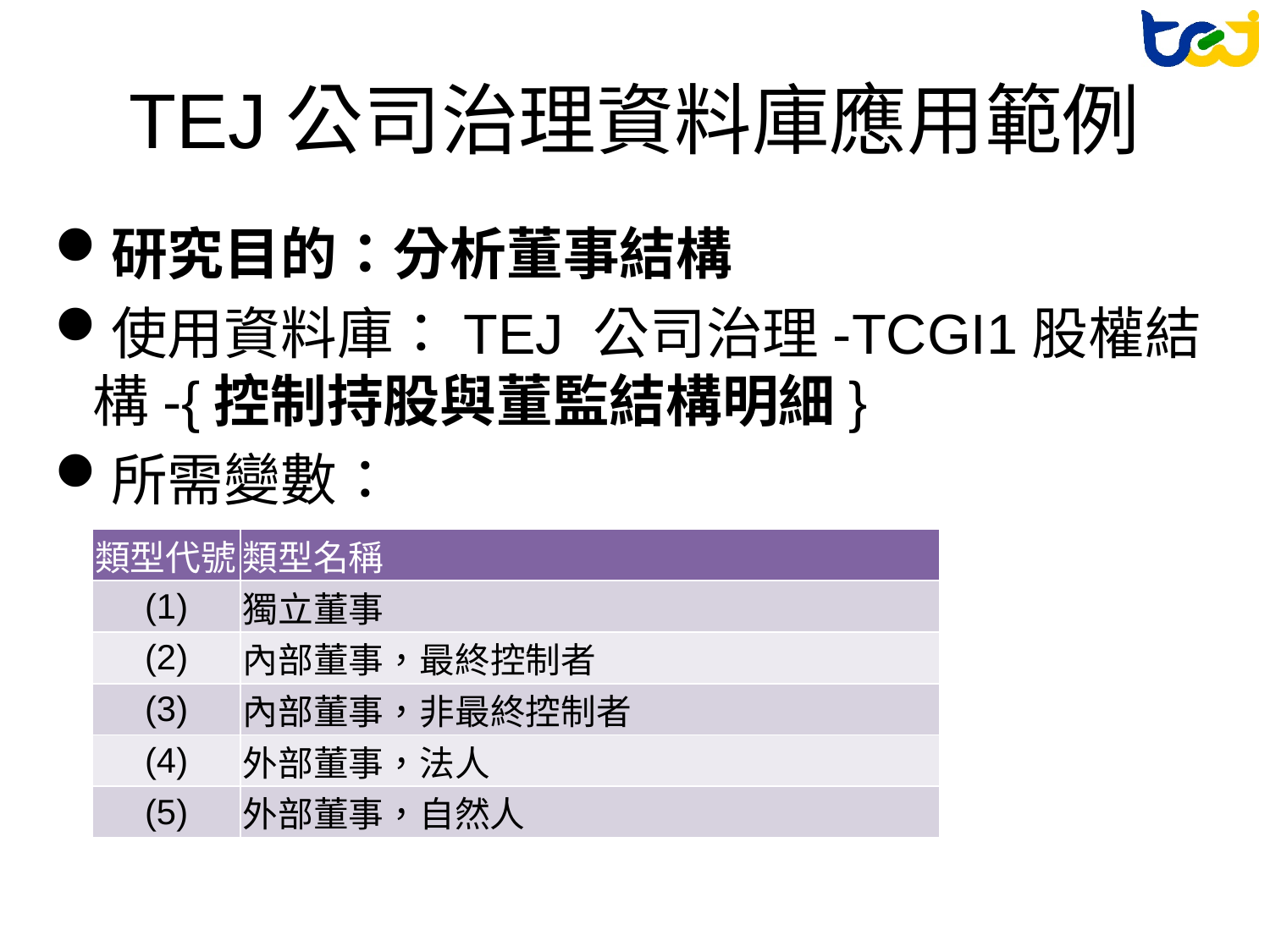

# TEJ公司治理資料庫應用範例
研究目的：分析董事結構
使用資料庫：TEJ 公司治理-TCGI1股權結構-{控制持股與董監結構明細}
所需變數：

| 類型代號 | 類型名稱 |
| --- | --- |
| (1) | 獨立董事 |
| (2) | 內部董事，最終控制者 |
| (3) | 內部董事，非最終控制者 |
| (4) | 外部董事，法人 |
| (5) | 外部董事，自然人 |
44